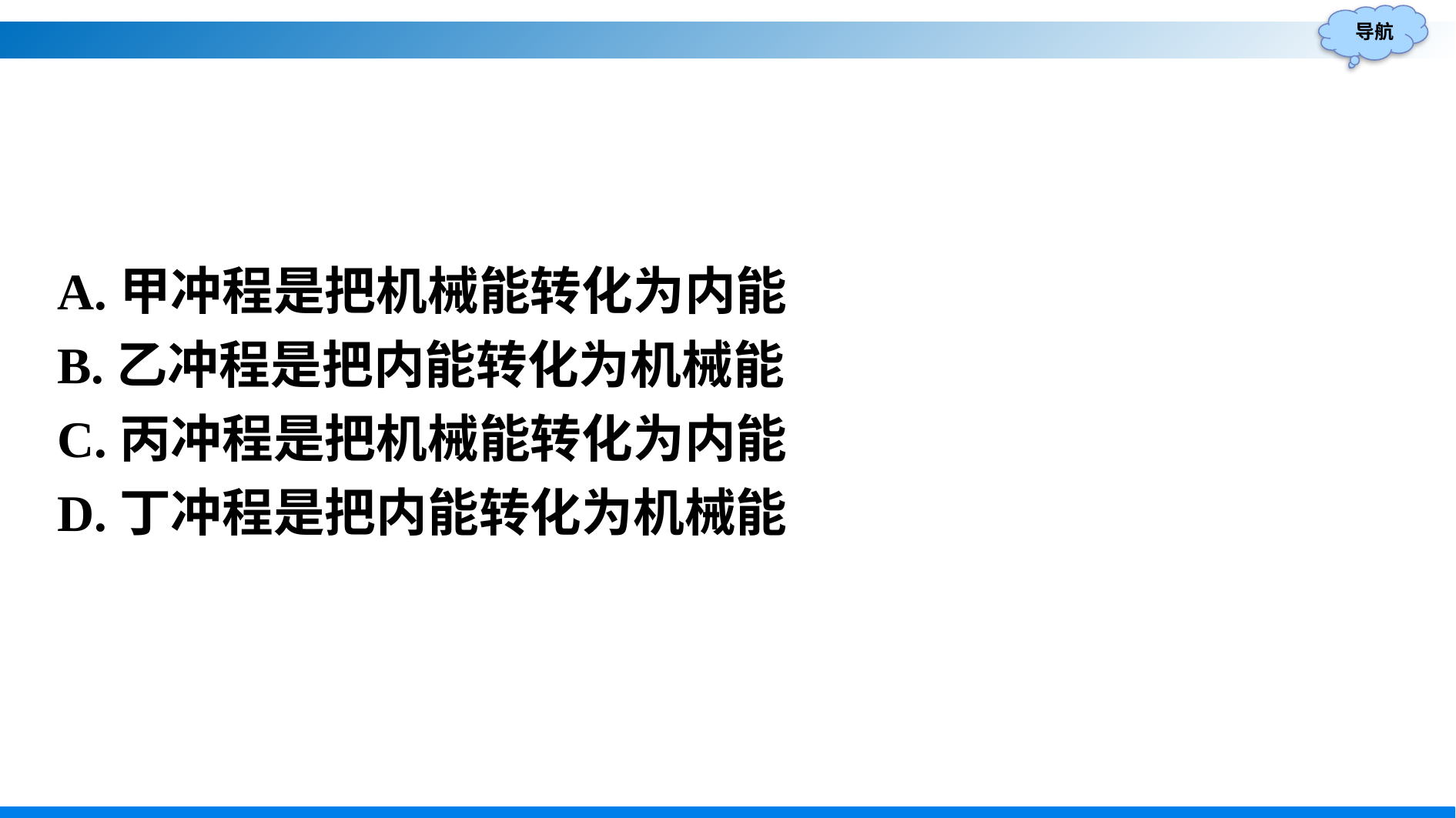

A.甲冲程是把机械能转化为内能
B.乙冲程是把内能转化为机械能
C.丙冲程是把机械能转化为内能
D.丁冲程是把内能转化为机械能